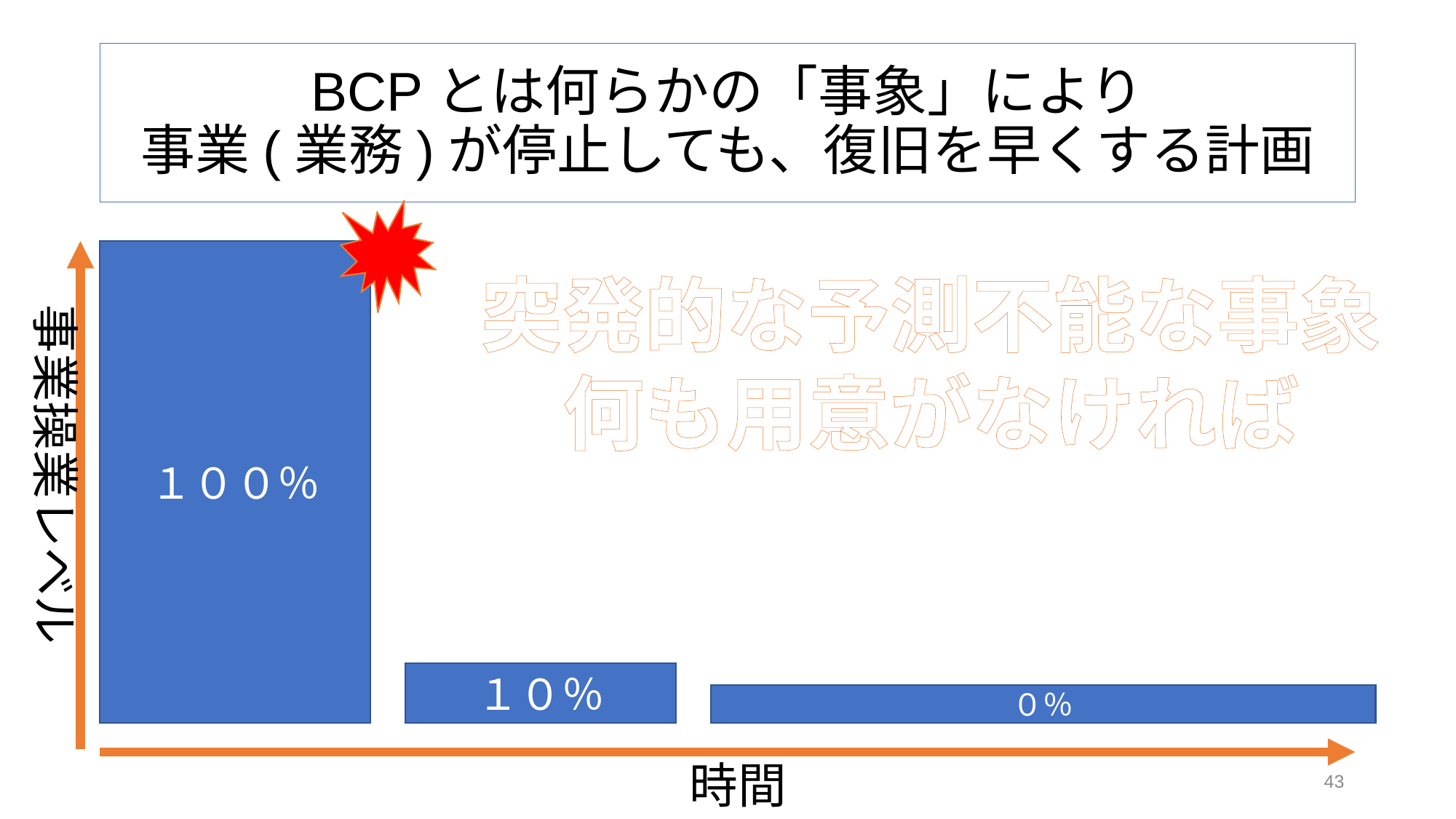

# BCPとは何らかの「事象」により 事業(業務)が停止しても、復旧を早くする計画

１００％
突発的な予測不能な事象
何も用意がなければ
事業操業レベル

１０％
０％
時間
43